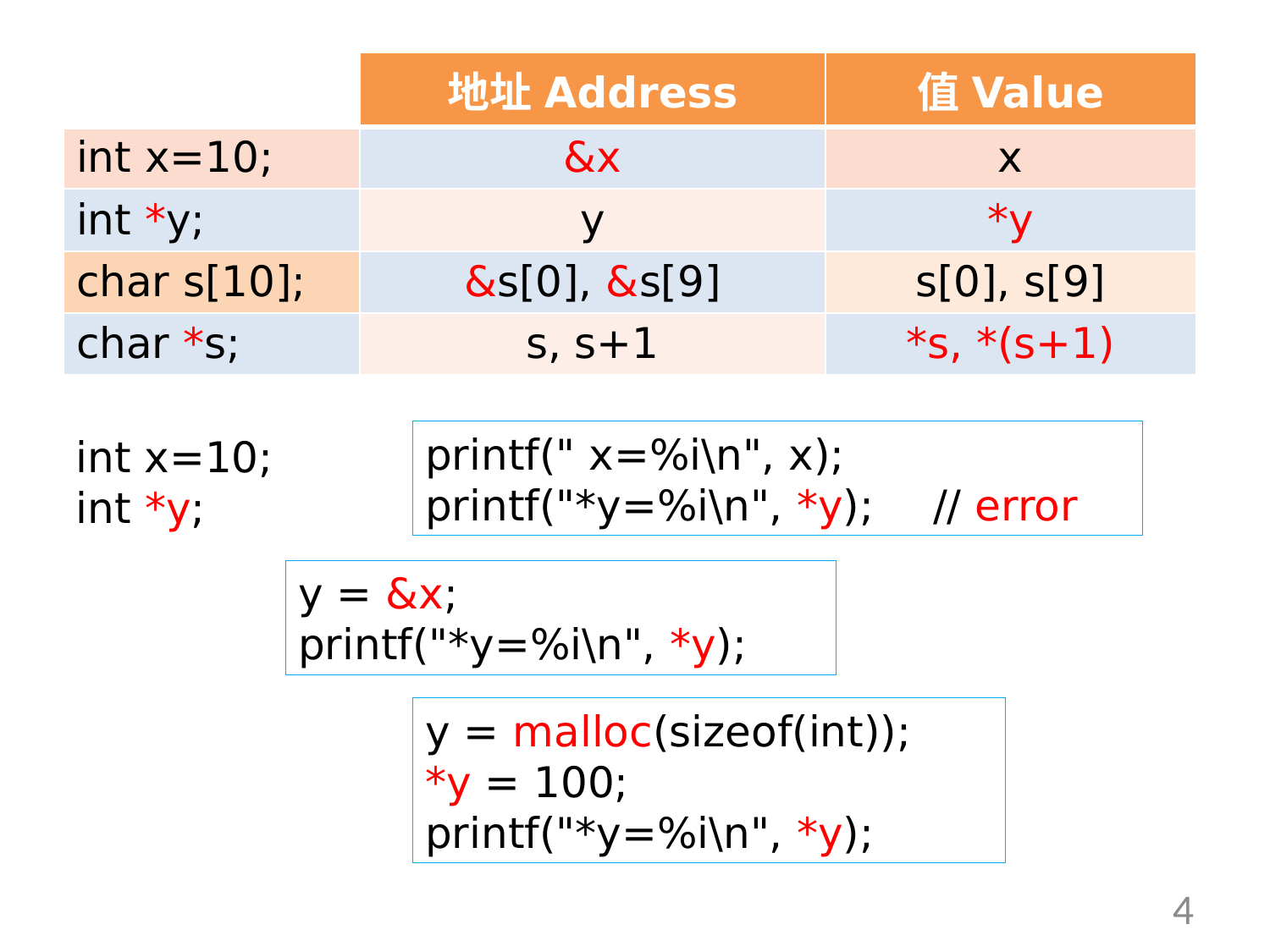

|  | 地址Address | 值Value |
| --- | --- | --- |
| int x=10; | &x | x |
| int \*y; | y | \*y |
| char s[10]; | &s[0], &s[9] | s[0], s[9] |
| char \*s; | s, s+1 | \*s, \*(s+1) |
printf(" x=%i\n", x);
printf("*y=%i\n", *y);	// error
int x=10;
int *y;
y = &x;
printf("*y=%i\n", *y);
y = malloc(sizeof(int));
*y = 100;
printf("*y=%i\n", *y);
4